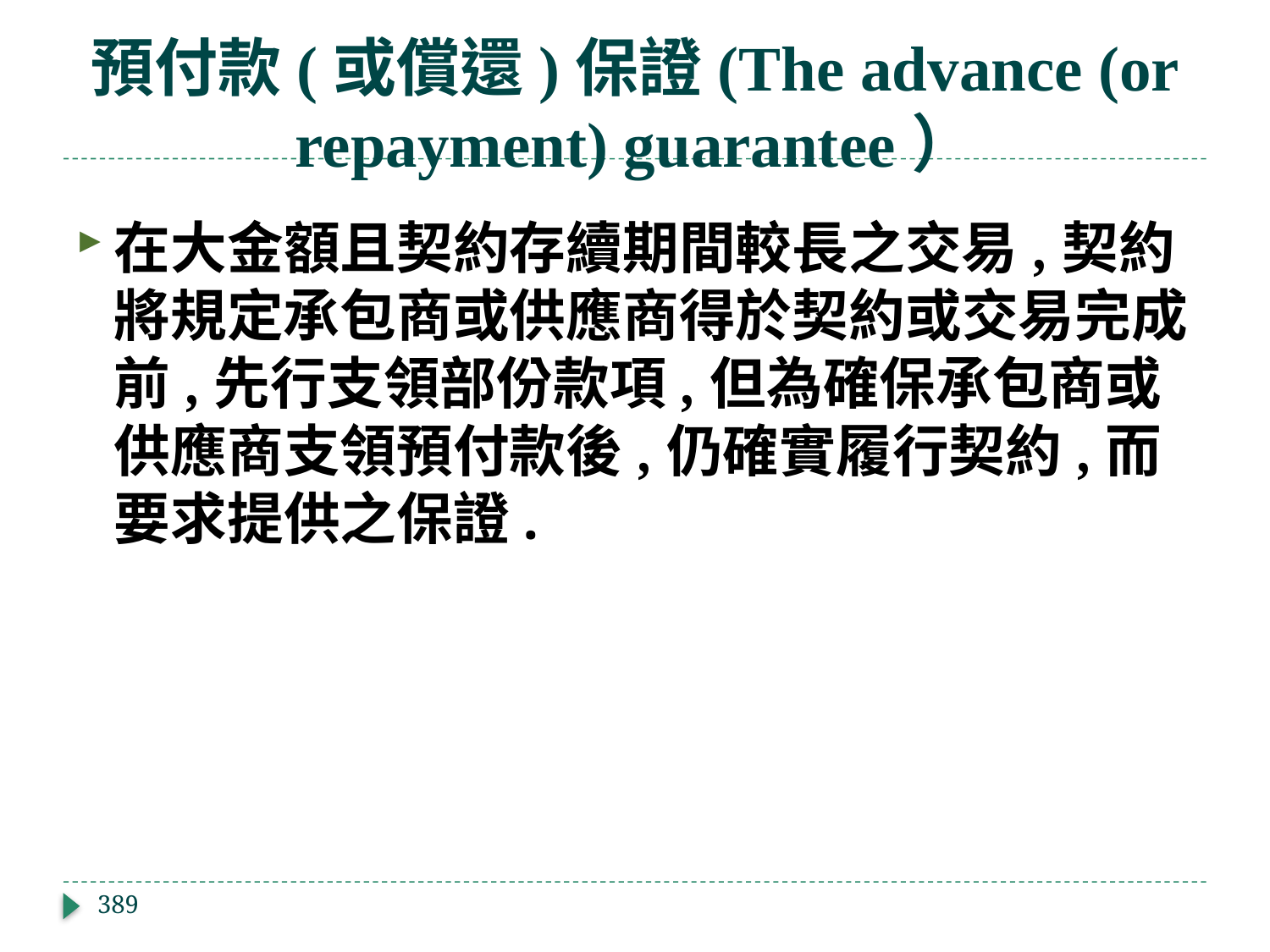

# 預付款(或償還)保證(The advance (or repayment) guarantee）
在大金額且契約存續期間較長之交易,契約將規定承包商或供應商得於契約或交易完成前,先行支領部份款項,但為確保承包商或供應商支領預付款後,仍確實履行契約,而要求提供之保證.
389